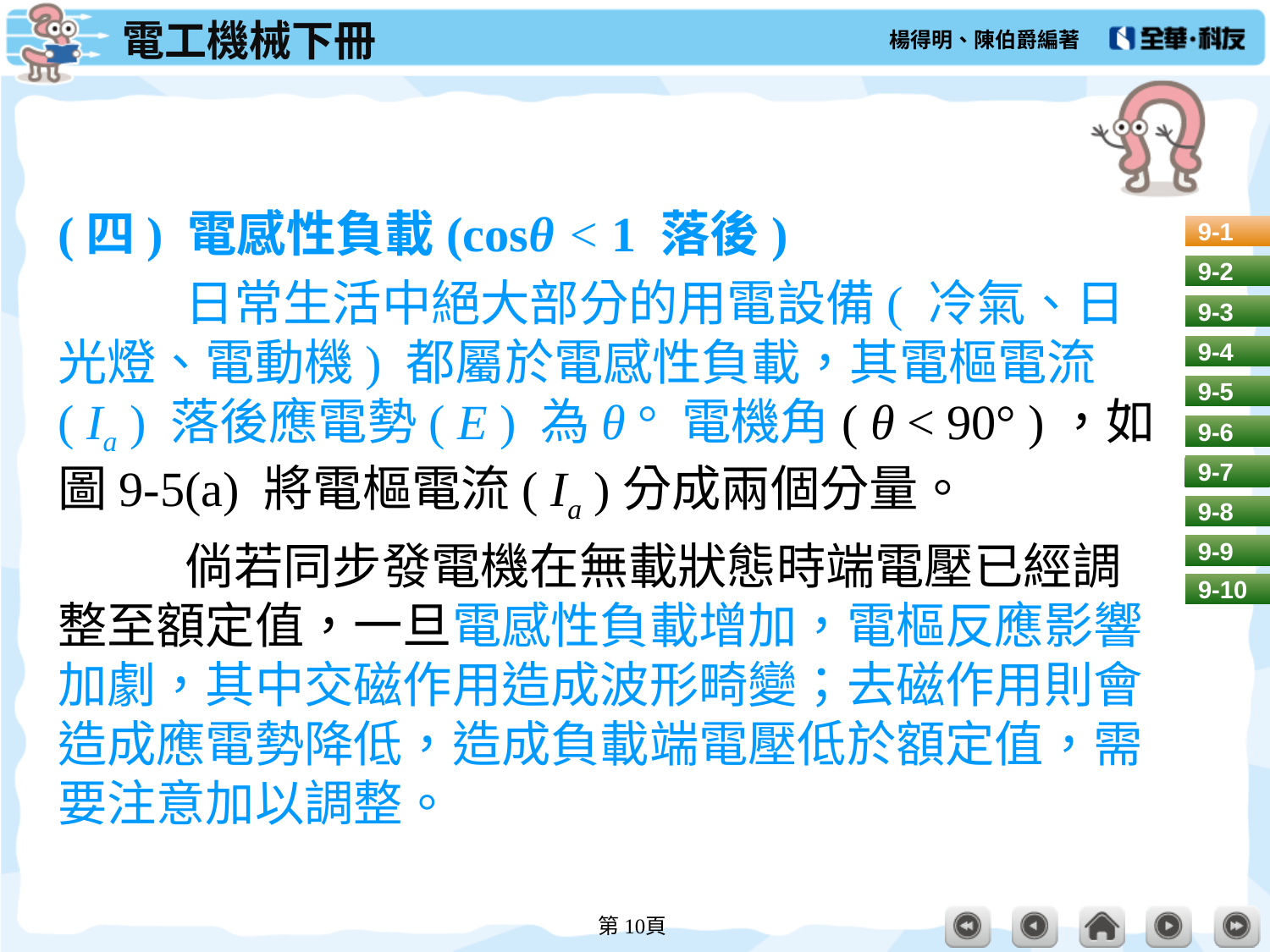

#
(四) 電感性負載(cosθ < 1 落後)
	日常生活中絕大部分的用電設備( 冷氣、日光燈、電動機) 都屬於電感性負載，其電樞電流( Ia ) 落後應電勢( E ) 為θ ° 電機角( θ < 90° )，如圖9-5(a) 將電樞電流( Ia )分成兩個分量。
	倘若同步發電機在無載狀態時端電壓已經調整至額定值，一旦電感性負載增加，電樞反應影響加劇，其中交磁作用造成波形畸變；去磁作用則會造成應電勢降低，造成負載端電壓低於額定值，需要注意加以調整。